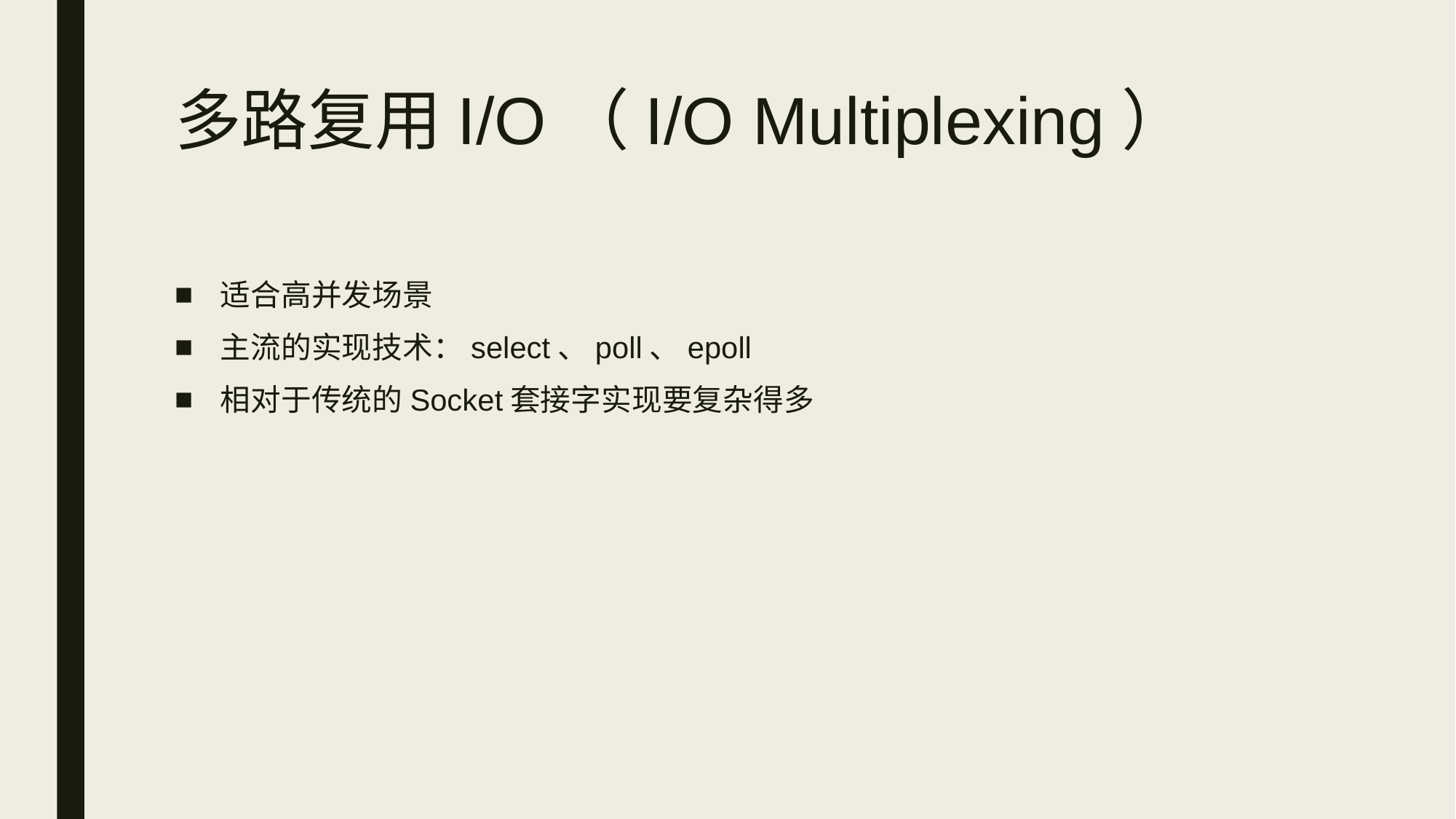

# 多路复用I/O（I/O Multiplexing）
适合高并发场景
主流的实现技术：select、poll、epoll
相对于传统的Socket套接字实现要复杂得多